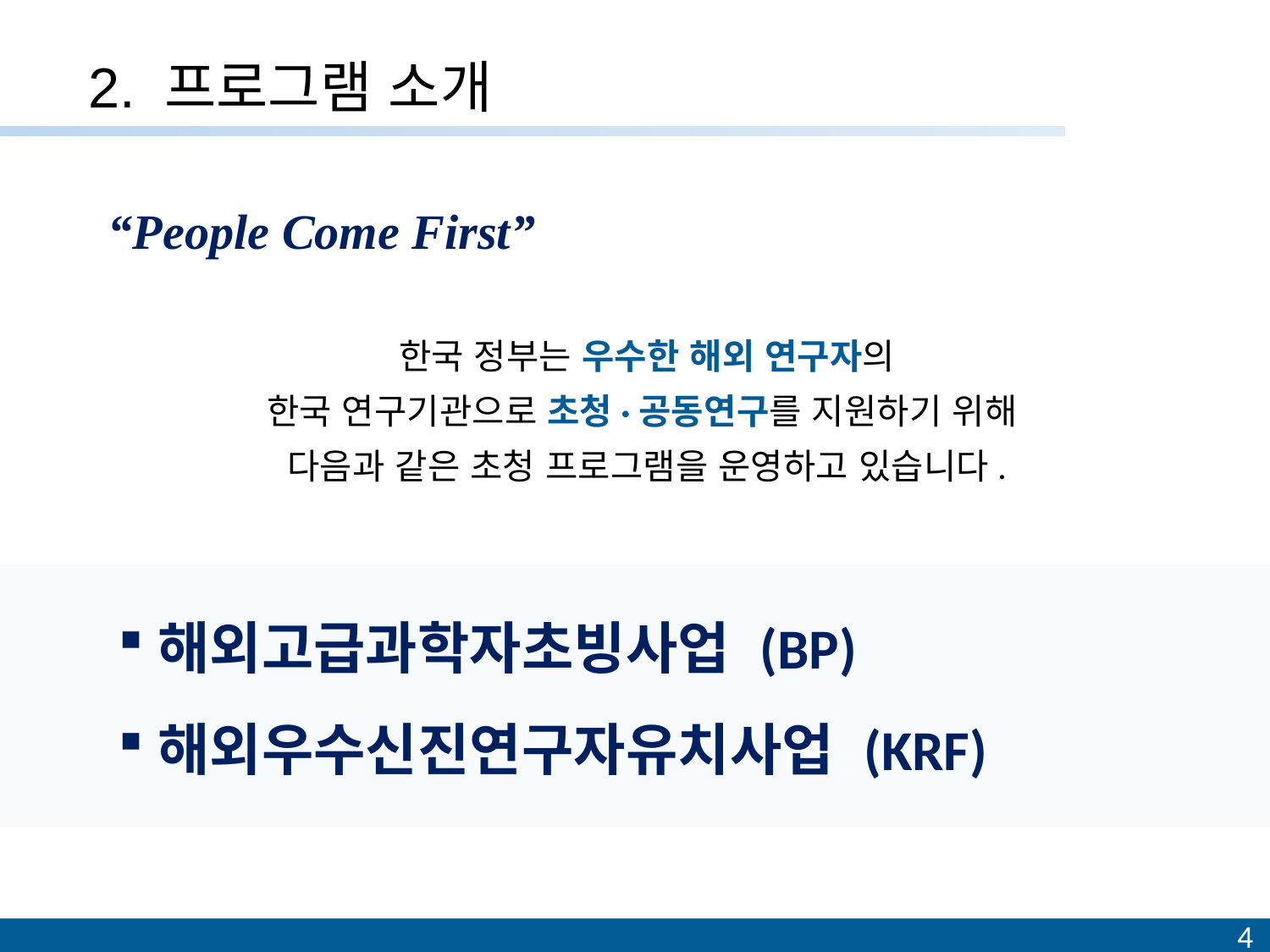

# 2. 프로그램 소개

“People Come First”
한국 정부는 우수한 해외 연구자의
한국 연구기관으로 초청·공동연구를 지원하기 위해
다음과 같은 초청 프로그램을 운영하고 있습니다.

해외고급과학자초빙사업 (BP)
해외우수신진연구자유치사업 (KRF)

4